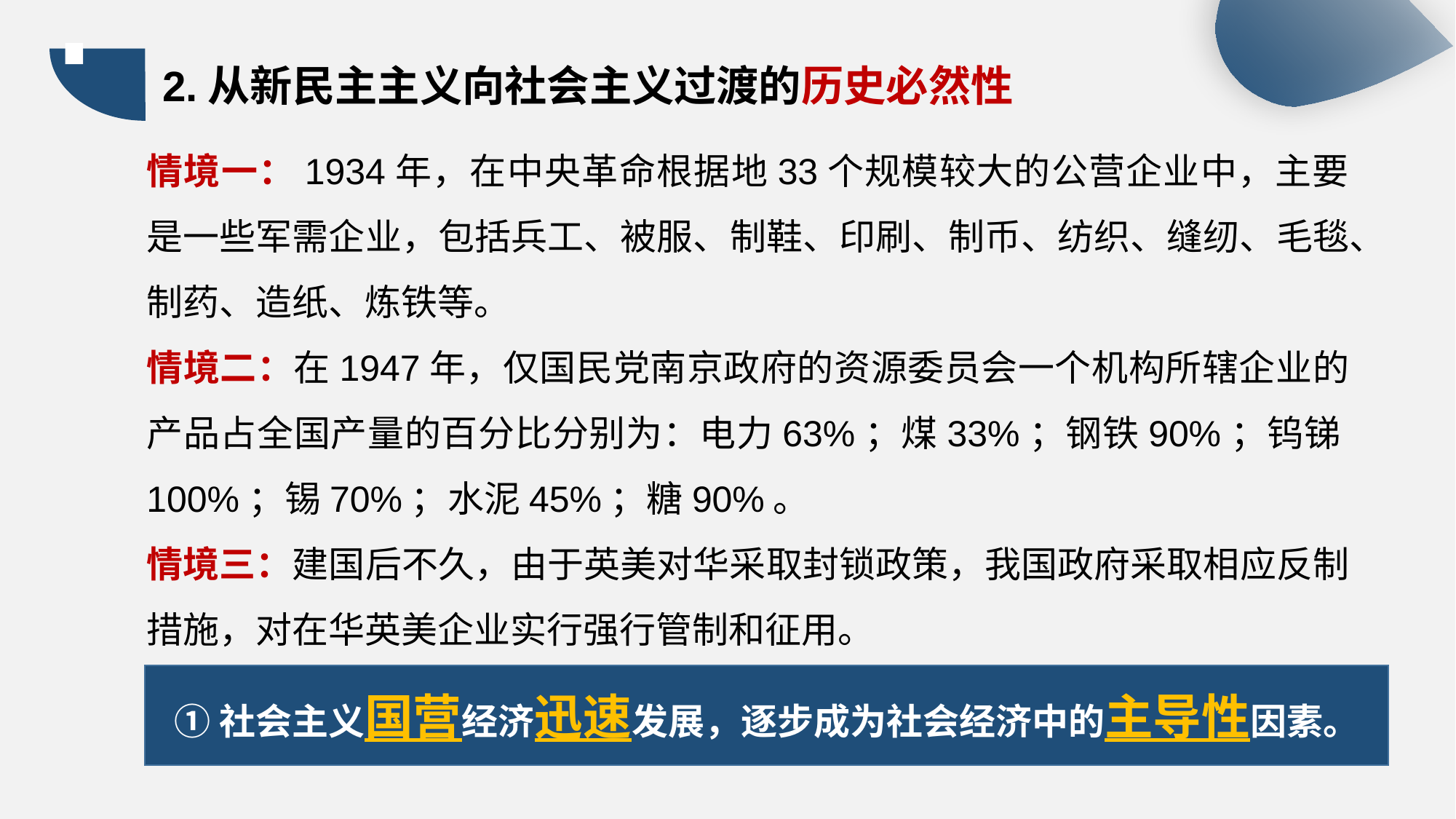

2.从新民主主义向社会主义过渡的历史必然性
情境一：1934年，在中央革命根据地33个规模较大的公营企业中，主要是一些军需企业，包括兵工、被服、制鞋、印刷、制币、纺织、缝纫、毛毯、制药、造纸、炼铁等。
情境二：在1947年，仅国民党南京政府的资源委员会一个机构所辖企业的产品占全国产量的百分比分别为：电力63%；煤33%；钢铁90%；钨锑100%；锡70%；水泥45%；糖90%。
情境三：建国后不久，由于英美对华采取封锁政策，我国政府采取相应反制措施，对在华英美企业实行强行管制和征用。
①社会主义国营经济迅速发展，逐步成为社会经济中的主导性因素。